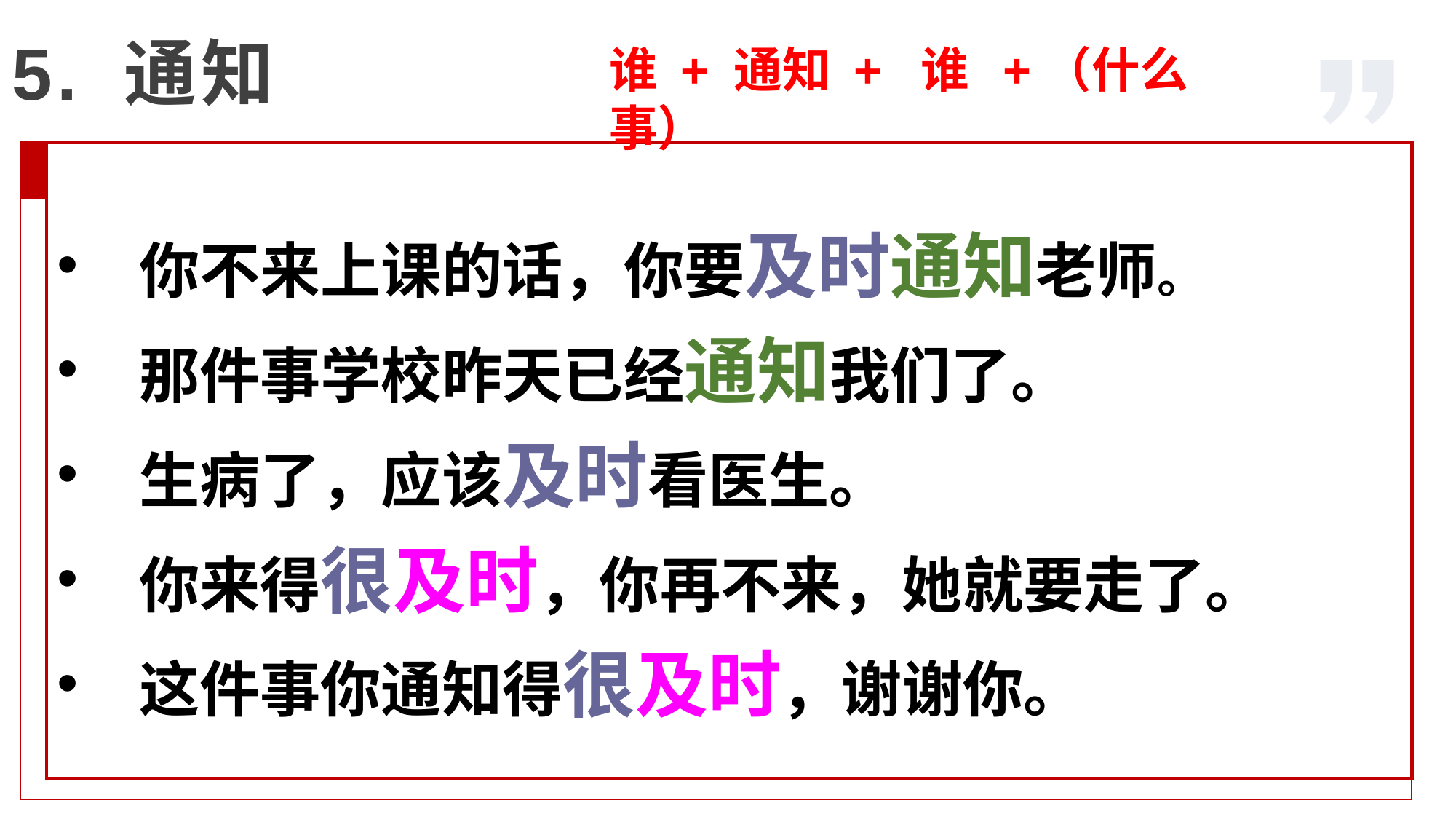

5. 通知
谁 + 通知 +  谁  +（什么事）

你不来上课的话，你要及时通知老师。
那件事学校昨天已经通知我们了。
生病了，应该及时看医生。
你来得很及时，你再不来，她就要走了。
这件事你通知得很及时，谢谢你。